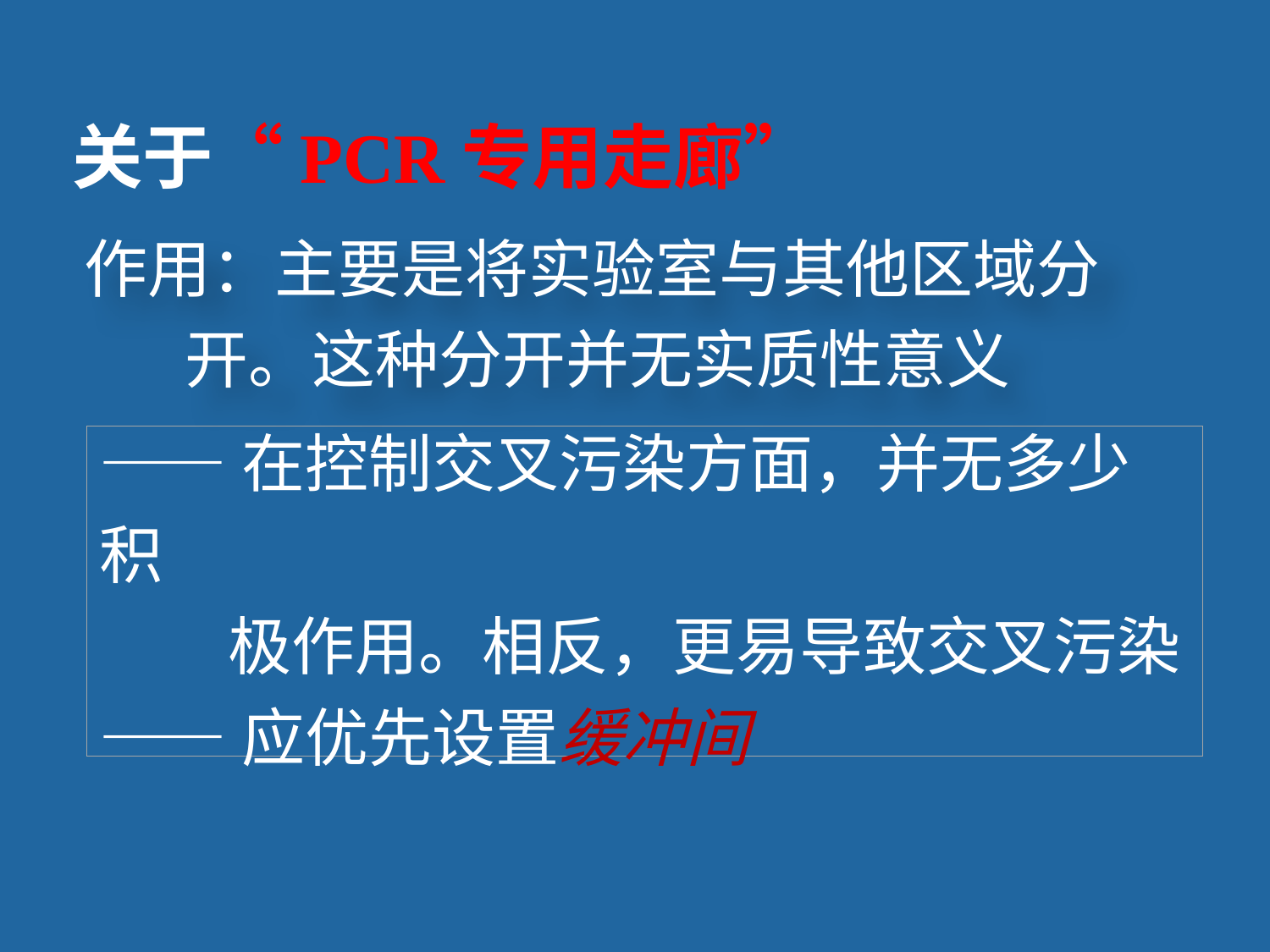

关于“PCR专用走廊”
作用：主要是将实验室与其他区域分
      开。这种分开并无实质性意义
——在控制交叉污染方面，并无多少积
        极作用。相反，更易导致交叉污染
——应优先设置缓冲间